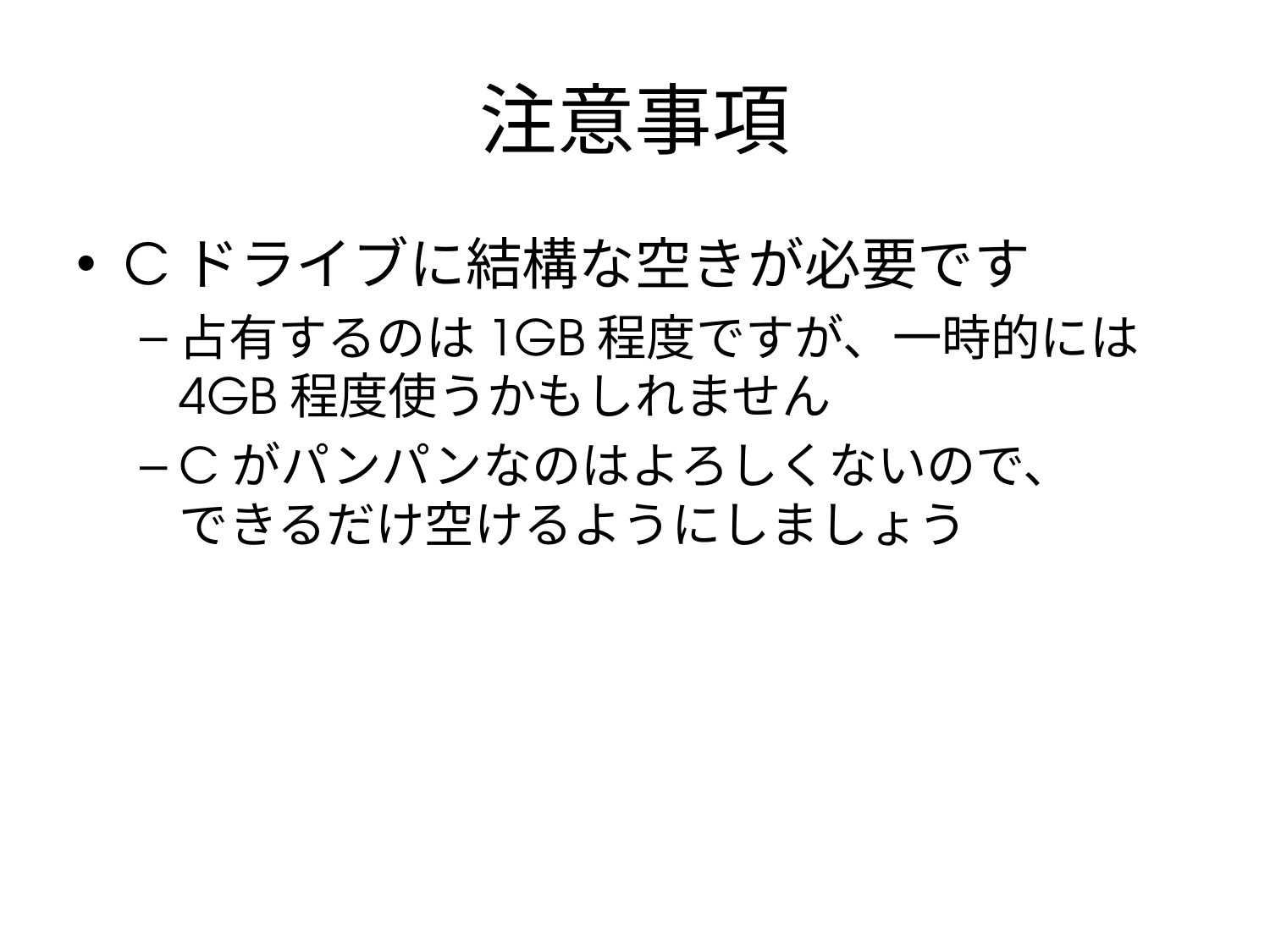

# 注意事項
Cドライブに結構な空きが必要です
占有するのは1GB程度ですが、一時的には
4GB程度使うかもしれません
Cがパンパンなのはよろしくないので、
できるだけ空けるようにしましょう